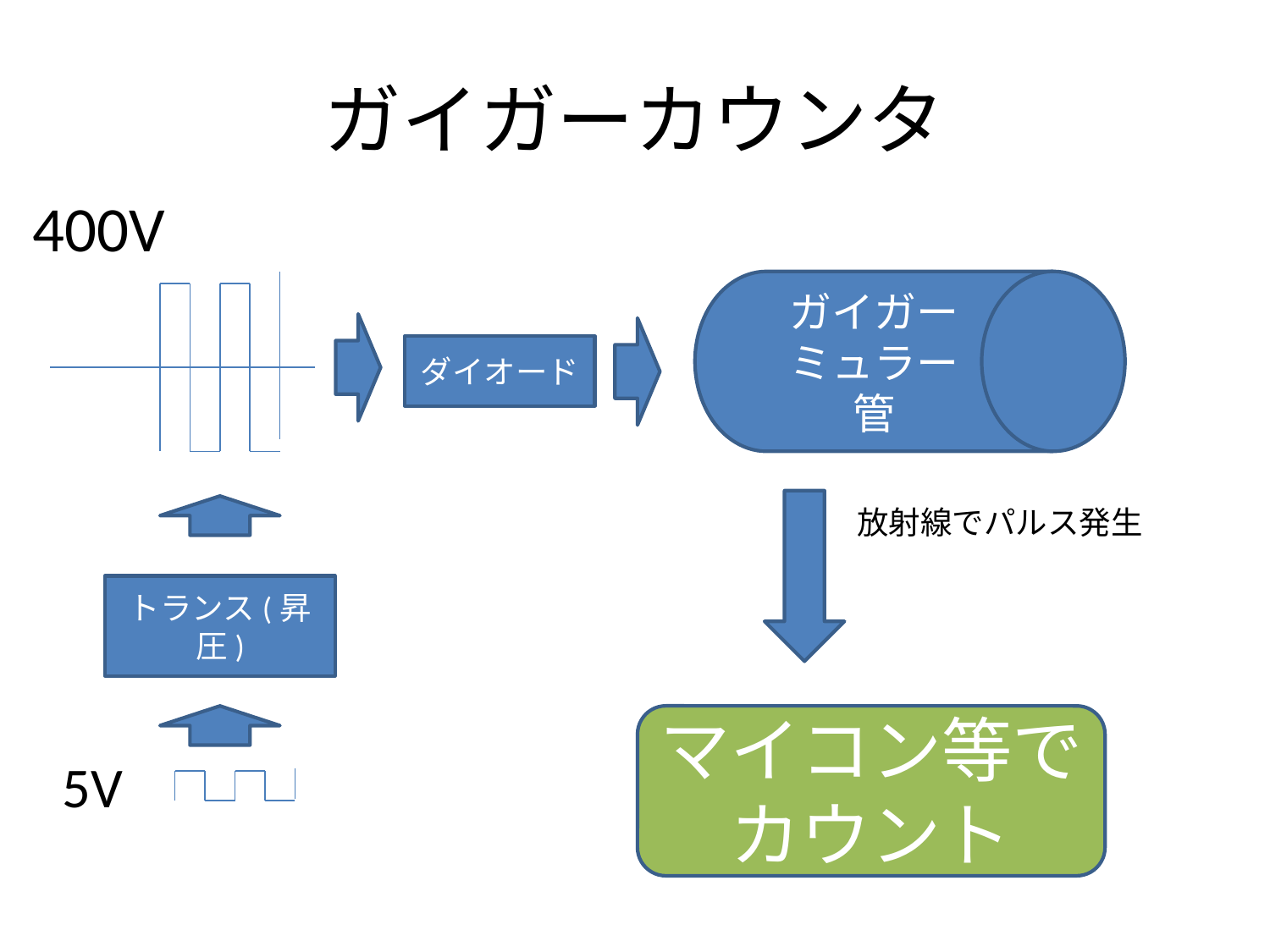

# ガイガーカウンタ
400V
ガイガー
ミュラー管

ダイオード

放射線でパルス発生
トランス(昇圧)

マイコン等でカウント
5V